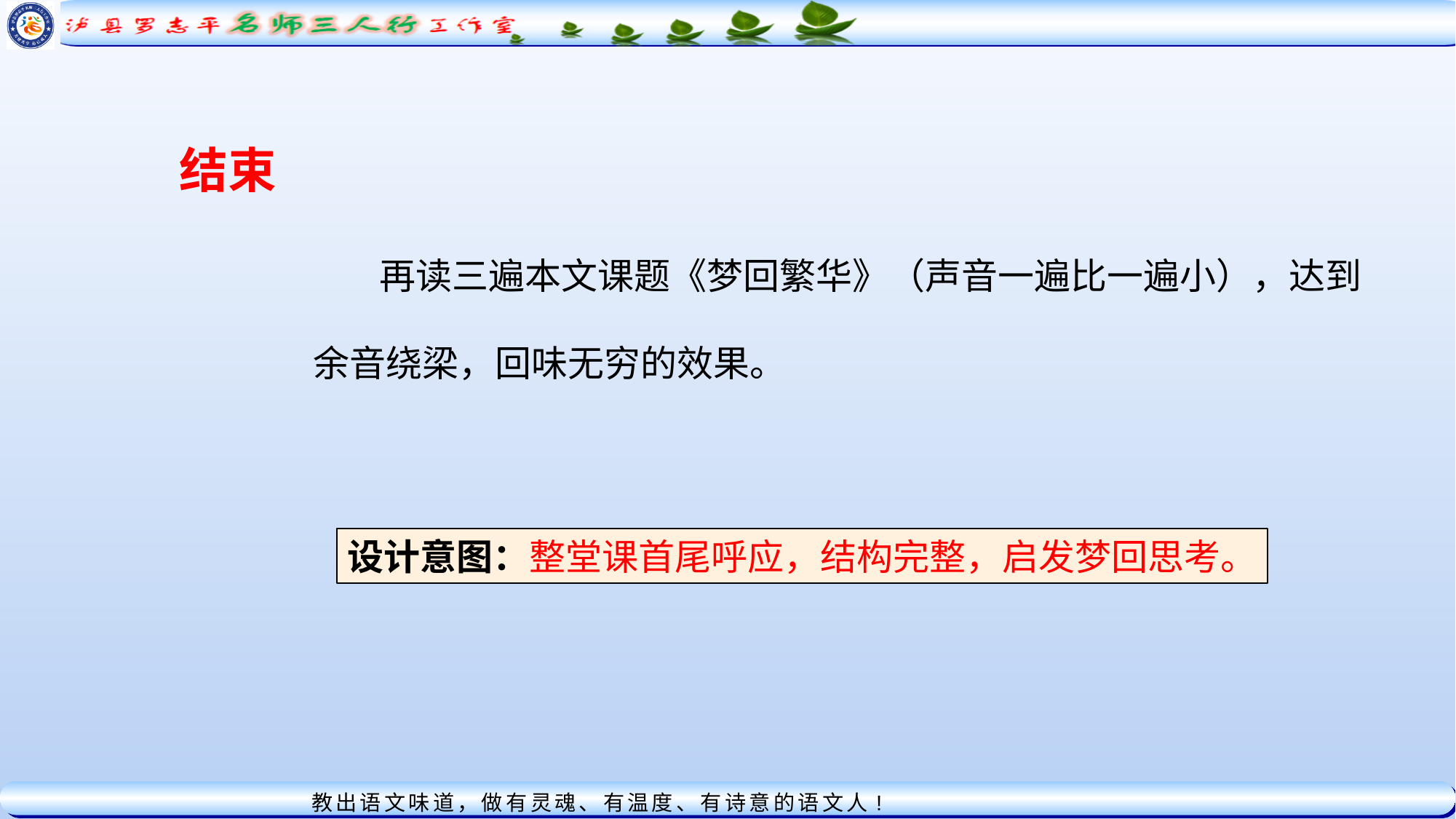

结束
       再读三遍本文课题《梦回繁华》（声音一遍比一遍小），达到
余音绕梁，回味无穷的效果。
设计意图：整堂课首尾呼应，结构完整，启发梦回思考。